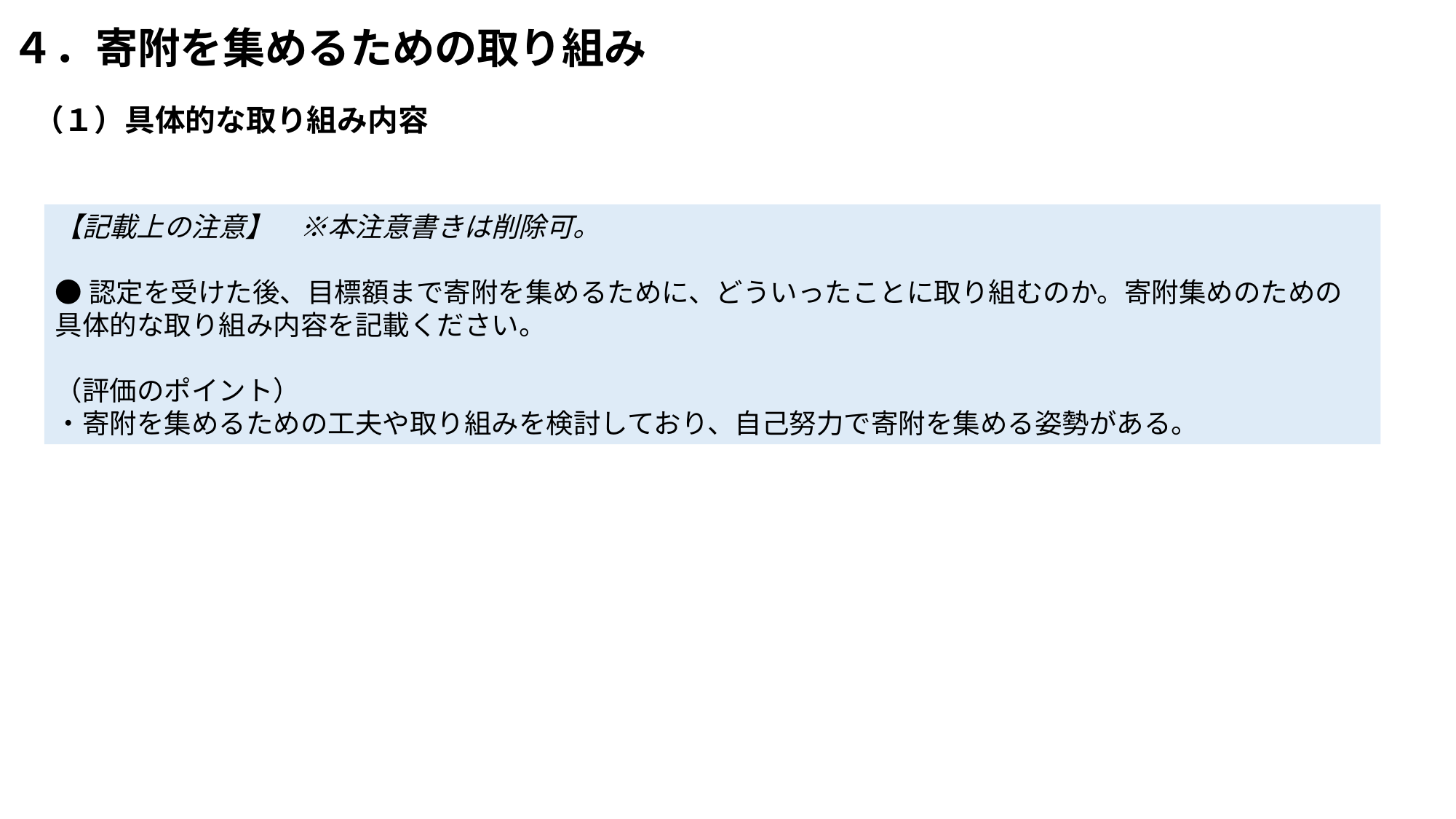

# ４．寄附を集めるための取り組み
（１）具体的な取り組み内容
【記載上の注意】　※本注意書きは削除可。

●認定を受けた後、目標額まで寄附を集めるために、どういったことに取り組むのか。寄附集めのための具体的な取り組み内容を記載ください。

（評価のポイント）
・寄附を集めるための工夫や取り組みを検討しており、自己努力で寄附を集める姿勢がある。